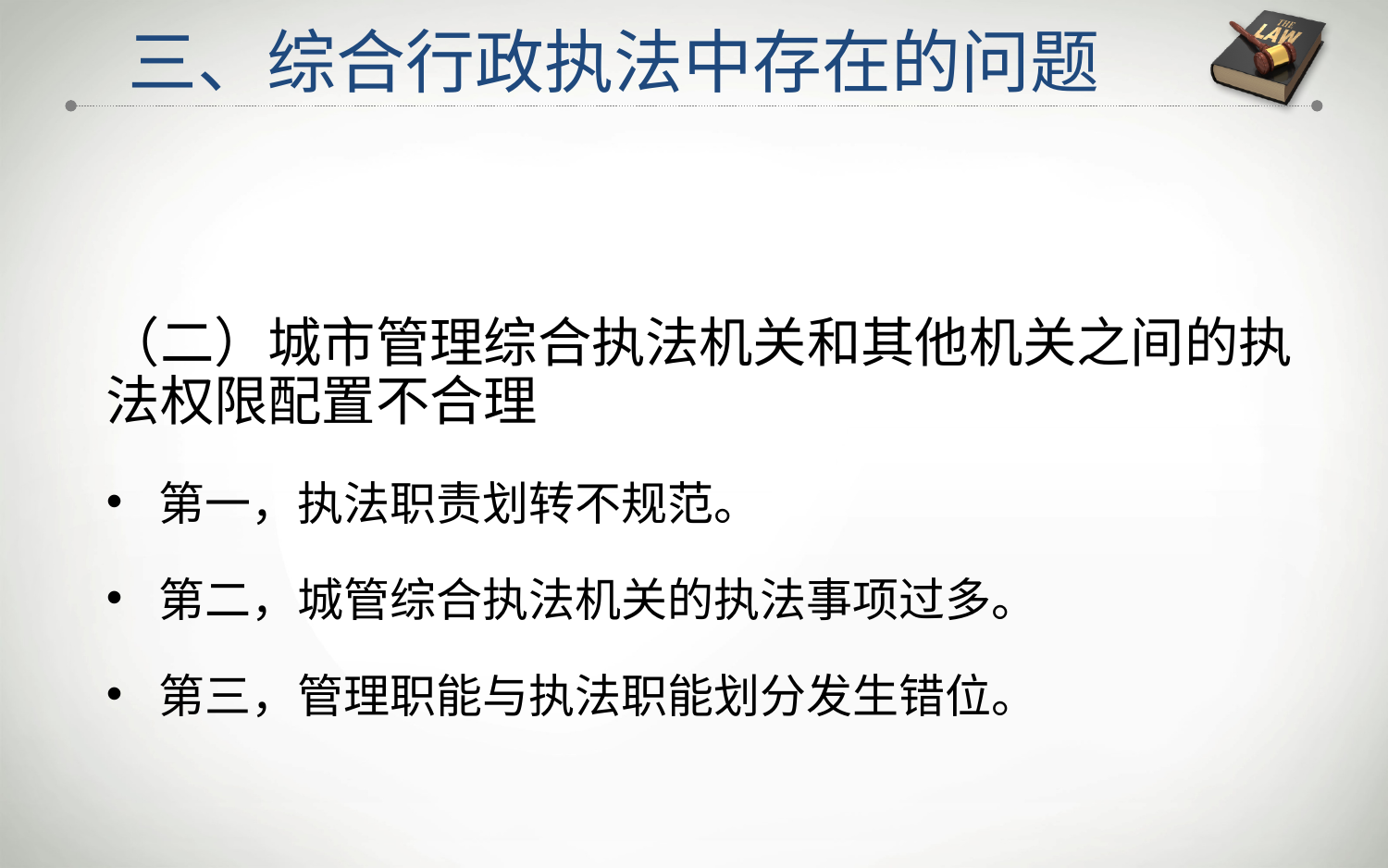

三、综合行政执法中存在的问题

（二）城市管理综合执法机关和其他机关之间的执法权限配置不合理

第一，执法职责划转不规范。

第二，城管综合执法机关的执法事项过多。

第三，管理职能与执法职能划分发生错位。